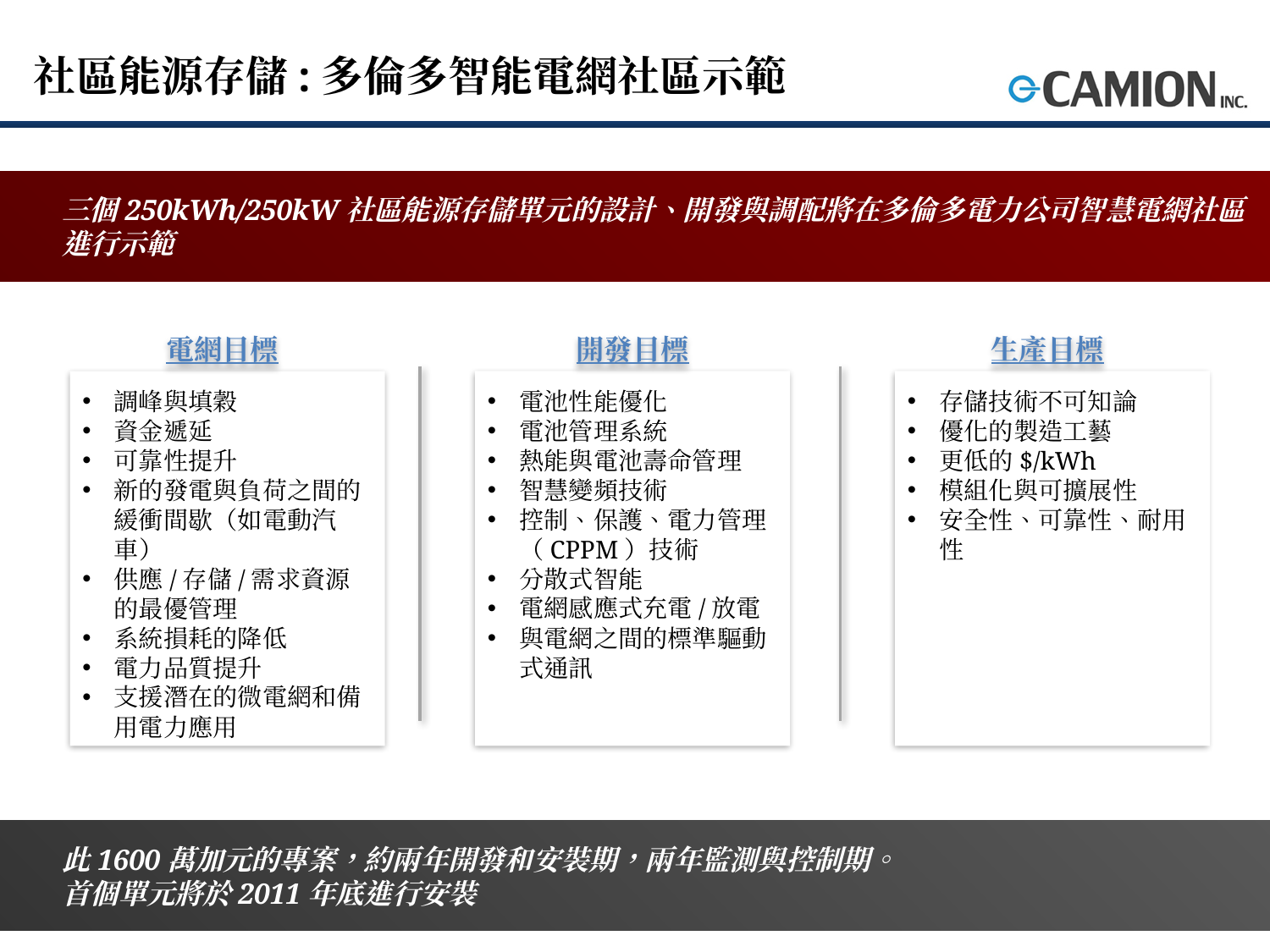

# 社區能源存儲:多倫多智能電網社區示範
三個250kWh/250kW社區能源存儲單元的設計、開發與調配將在多倫多電力公司智慧電網社區
進行示範
電網目標
開發目標
生產目標
電池性能優化
電池管理系統
熱能與電池壽命管理
智慧變頻技術
控制、保護、電力管理（CPPM）技術
分散式智能
電網感應式充電/放電
與電網之間的標準驅動式通訊
存儲技術不可知論
優化的製造工藝
更低的$/kWh
模組化與可擴展性
安全性、可靠性、耐用性
調峰與填穀
資金遞延
可靠性提升
新的發電與負荷之間的緩衝間歇（如電動汽車）
供應/存儲/需求資源的最優管理
系統損耗的降低
電力品質提升
支援潛在的微電網和備用電力應用
此1600萬加元的專案，約兩年開發和安裝期，兩年監測與控制期。
首個單元將於2011年底進行安裝